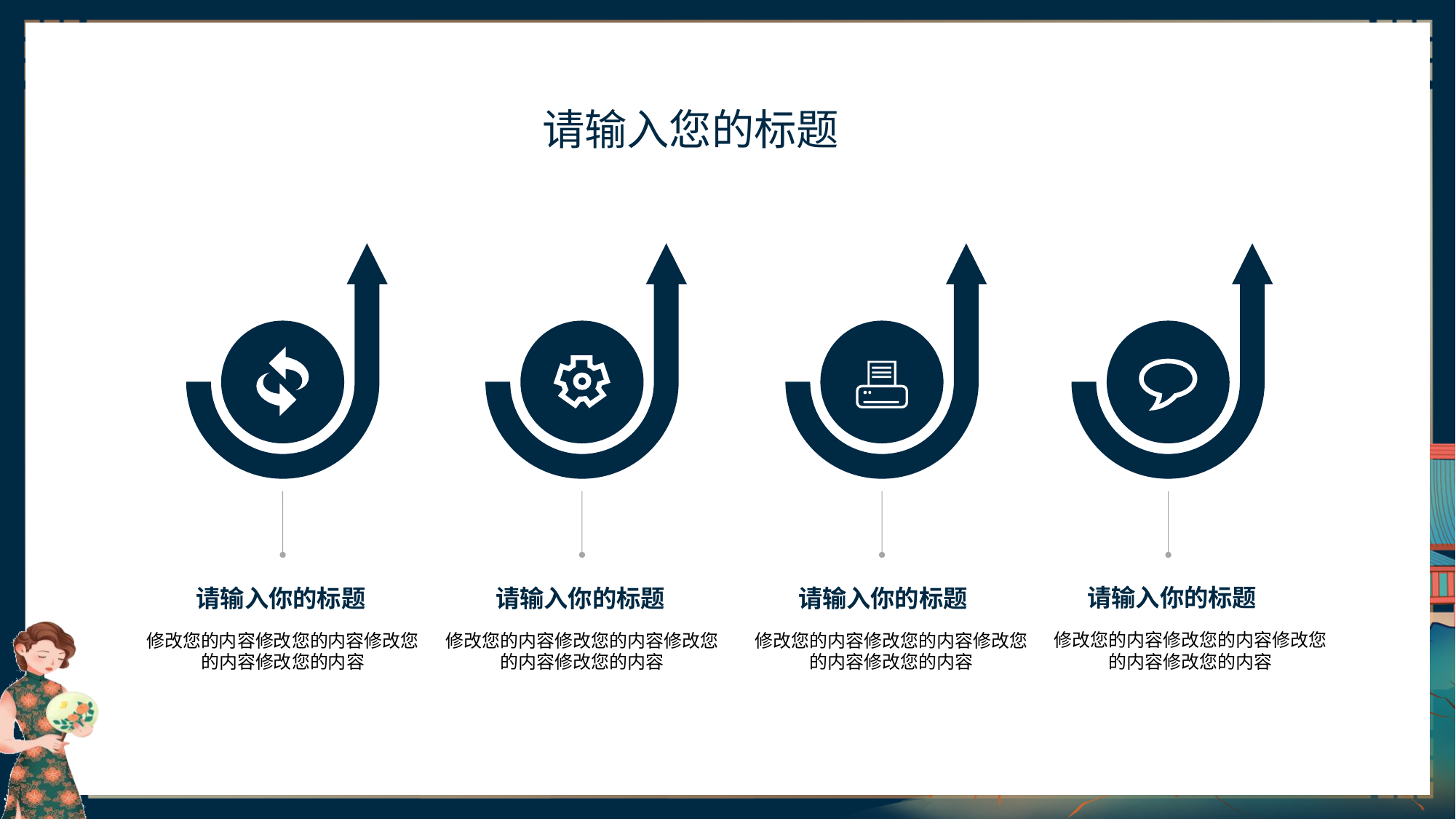

请输入你的标题
请输入你的标题
请输入你的标题
请输入你的标题
修改您的内容修改您的内容修改您的内容修改您的内容
修改您的内容修改您的内容修改您的内容修改您的内容
修改您的内容修改您的内容修改您的内容修改您的内容
修改您的内容修改您的内容修改您的内容修改您的内容